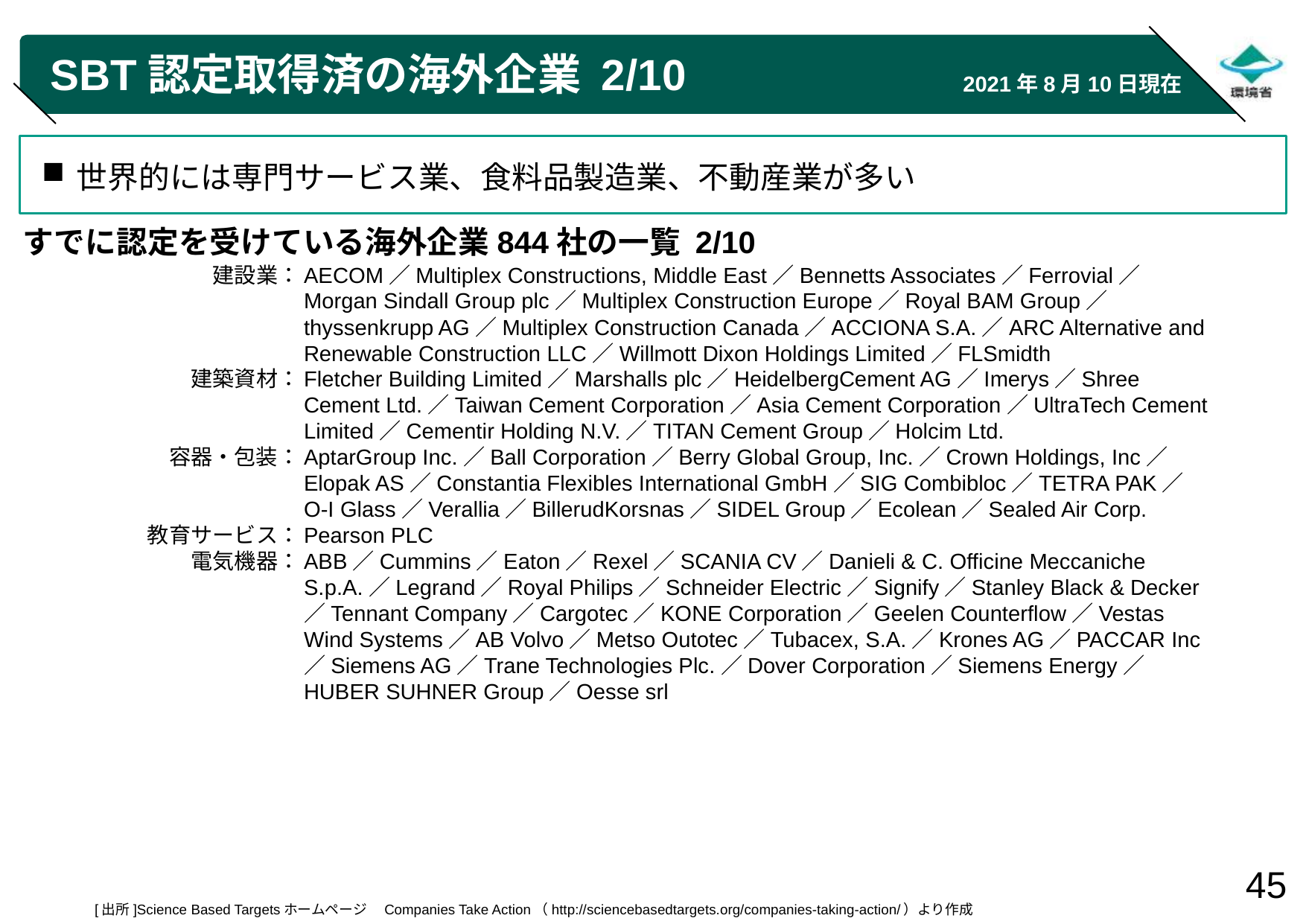

# SBT認定取得済の海外企業 2/10
2021年8月10日現在
世界的には専門サービス業、食料品製造業、不動産業が多い
すでに認定を受けている海外企業844社の一覧 2/10
建設業：

建築資材：

容器・包装：

教育サービス：
電気機器：

AECOM／Multiplex Constructions, Middle East／Bennetts Associates／Ferrovial／Morgan Sindall Group plc／Multiplex Construction Europe／Royal BAM Group／thyssenkrupp AG／Multiplex Construction Canada／ACCIONA S.A.／ARC Alternative and Renewable Construction LLC／Willmott Dixon Holdings Limited／FLSmidth
Fletcher Building Limited／Marshalls plc／HeidelbergCement AG／Imerys／Shree Cement Ltd.／Taiwan Cement Corporation／Asia Cement Corporation／UltraTech Cement Limited／Cementir Holding N.V.／TITAN Cement Group／Holcim Ltd.
AptarGroup Inc.／Ball Corporation／Berry Global Group, Inc.／Crown Holdings, Inc／Elopak AS／Constantia Flexibles International GmbH／SIG Combibloc／TETRA PAK／O-I Glass／Verallia／BillerudKorsnas／SIDEL Group／Ecolean／Sealed Air Corp.
Pearson PLC
ABB／Cummins／Eaton／Rexel／SCANIA CV／Danieli & C. Officine Meccaniche S.p.A.／Legrand／Royal Philips／Schneider Electric／Signify／Stanley Black & Decker／Tennant Company／Cargotec／KONE Corporation／Geelen Counterflow／Vestas Wind Systems／AB Volvo／Metso Outotec／Tubacex, S.A.／Krones AG／PACCAR Inc／Siemens AG／Trane Technologies Plc.／Dover Corporation／Siemens Energy／HUBER SUHNER Group／Oesse srl
[出所]Science Based Targetsホームページ　Companies Take Action（http://sciencebasedtargets.org/companies-taking-action/）より作成